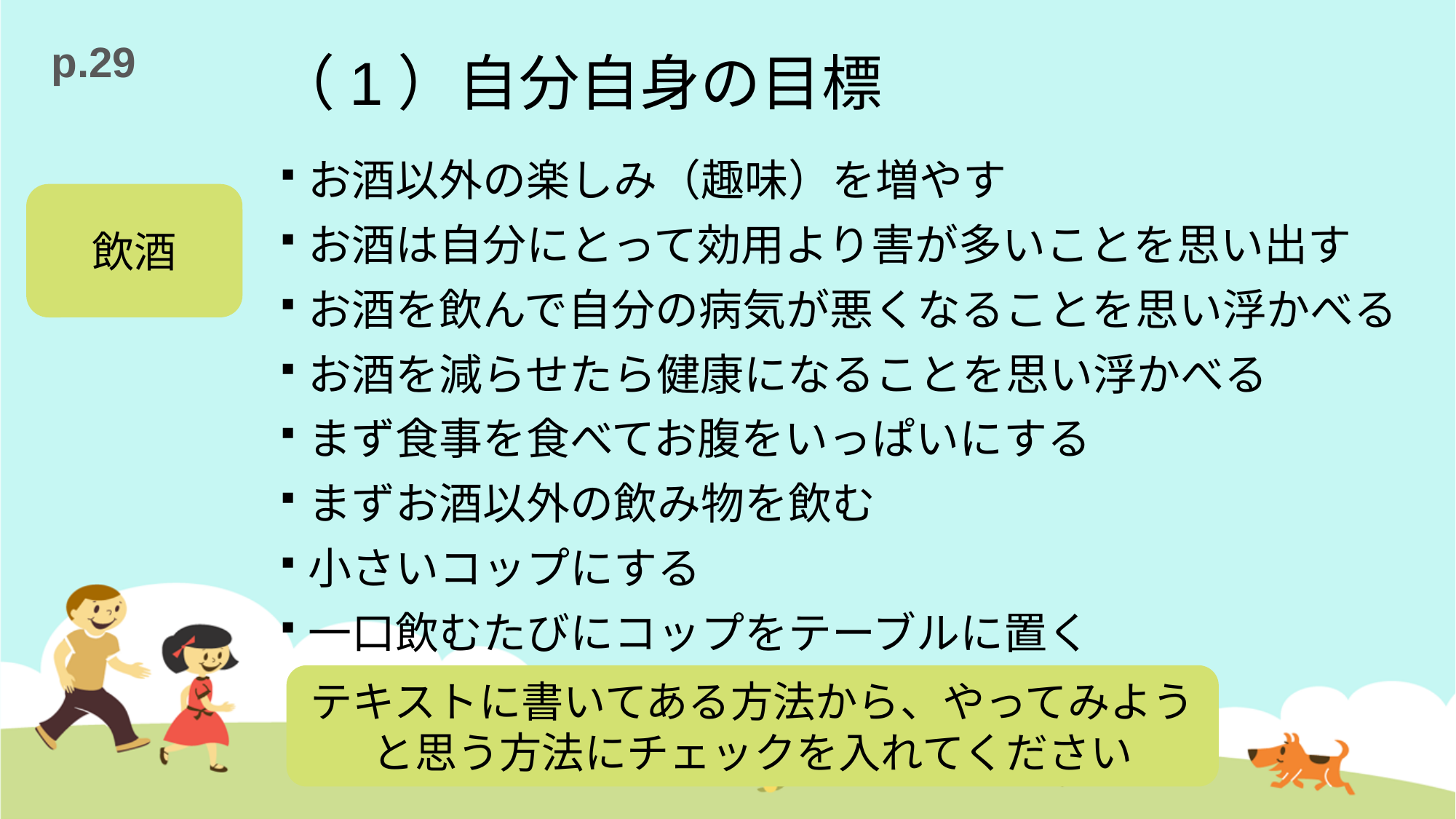

# （1）自分自身の目標
p.29
お酒以外の楽しみ（趣味）を増やす
お酒は自分にとって効用より害が多いことを思い出す
お酒を飲んで自分の病気が悪くなることを思い浮かべる
お酒を減らせたら健康になることを思い浮かべる
まず食事を食べてお腹をいっぱいにする
まずお酒以外の飲み物を飲む
小さいコップにする
一口飲むたびにコップをテーブルに置く

飲酒
テキストに書いてある方法から、やってみようと思う方法にチェックを入れてください